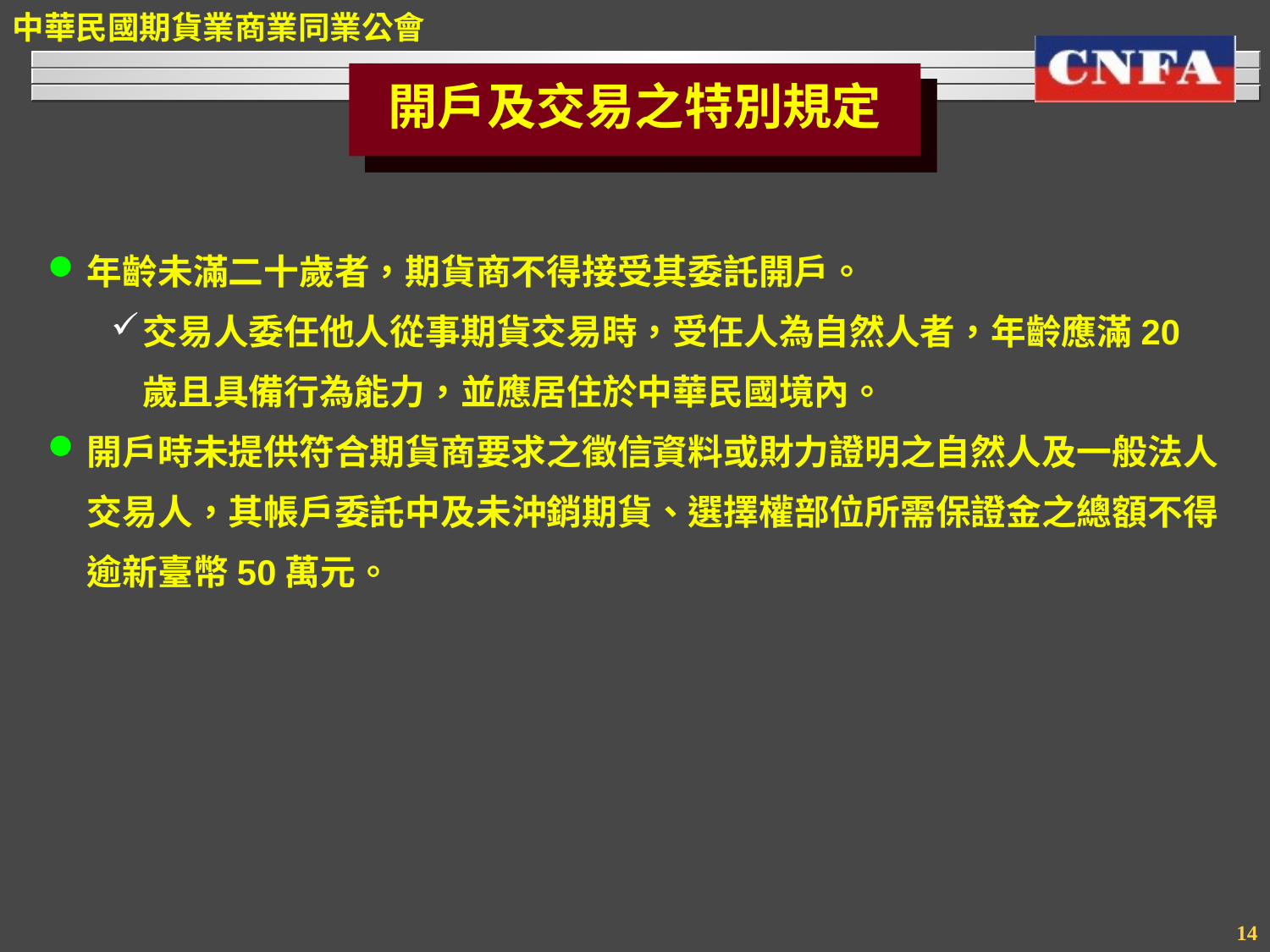

開戶及交易之特別規定
年齡未滿二十歲者，期貨商不得接受其委託開戶。
交易人委任他人從事期貨交易時，受任人為自然人者，年齡應滿20歲且具備行為能力，並應居住於中華民國境內。
開戶時未提供符合期貨商要求之徵信資料或財力證明之自然人及一般法人交易人，其帳戶委託中及未沖銷期貨、選擇權部位所需保證金之總額不得逾新臺幣50萬元。